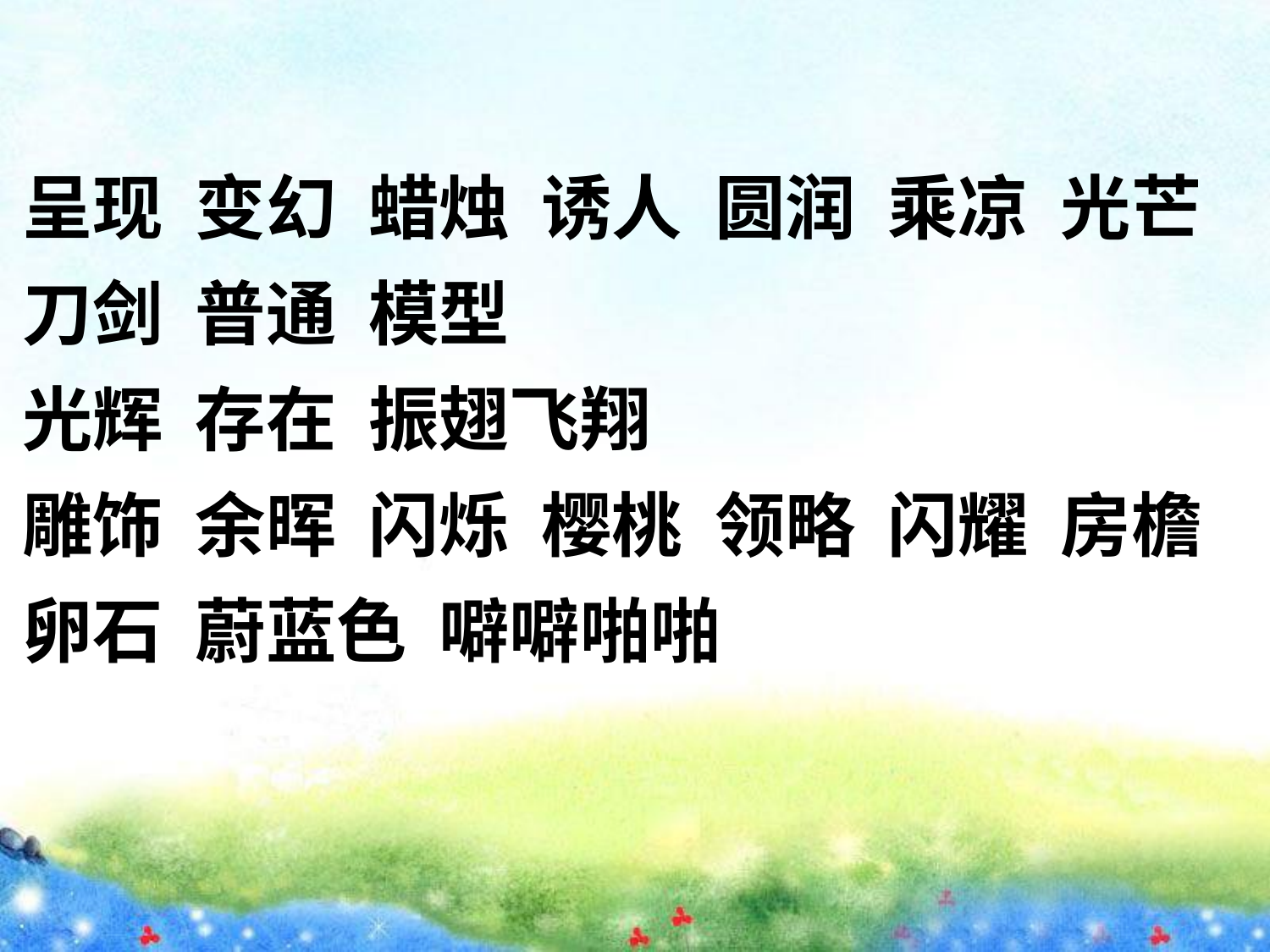

呈现  变幻  蜡烛  诱人  圆润  乘凉  光芒  刀剑  普通  模型
光辉  存在  振翅飞翔
雕饰  余晖  闪烁  樱桃  领略  闪耀  房檐  卵石  蔚蓝色  噼噼啪啪